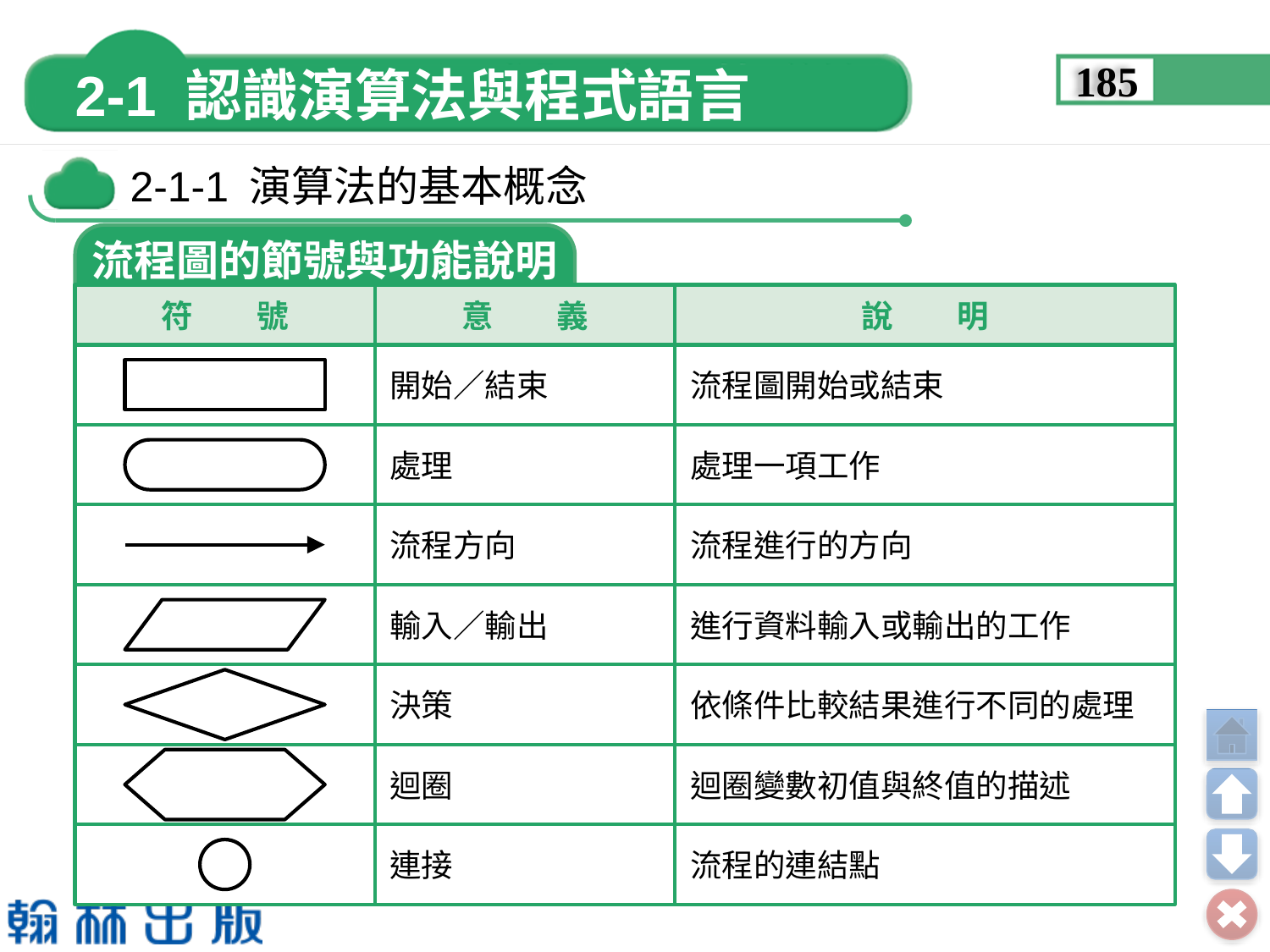

185
流程圖的節號與功能說明
符　　號
意　　義
說　　明

開始／結束
流程圖開始或結束

處理
處理一項工作

流程方向
流程進行的方向

輸入／輸出
進行資料輸入或輸出的工作

決策
依條件比較結果進行不同的處理

迴圈
迴圈變數初值與終值的描述

連接
流程的連結點